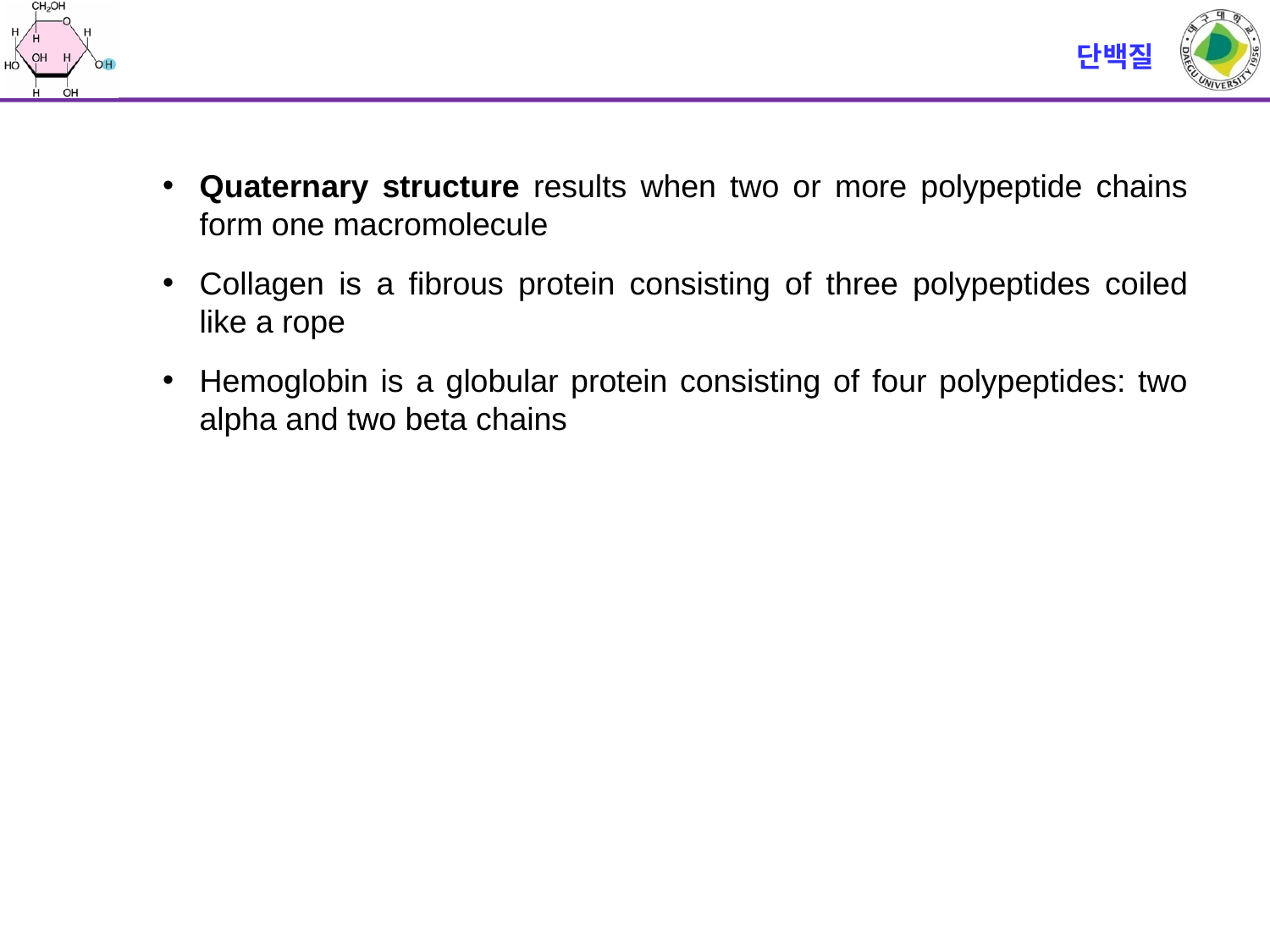

# 단백질
Quaternary structure results when two or more polypeptide chains form one macromolecule
Collagen is a fibrous protein consisting of three polypeptides coiled like a rope
Hemoglobin is a globular protein consisting of four polypeptides: two alpha and two beta chains